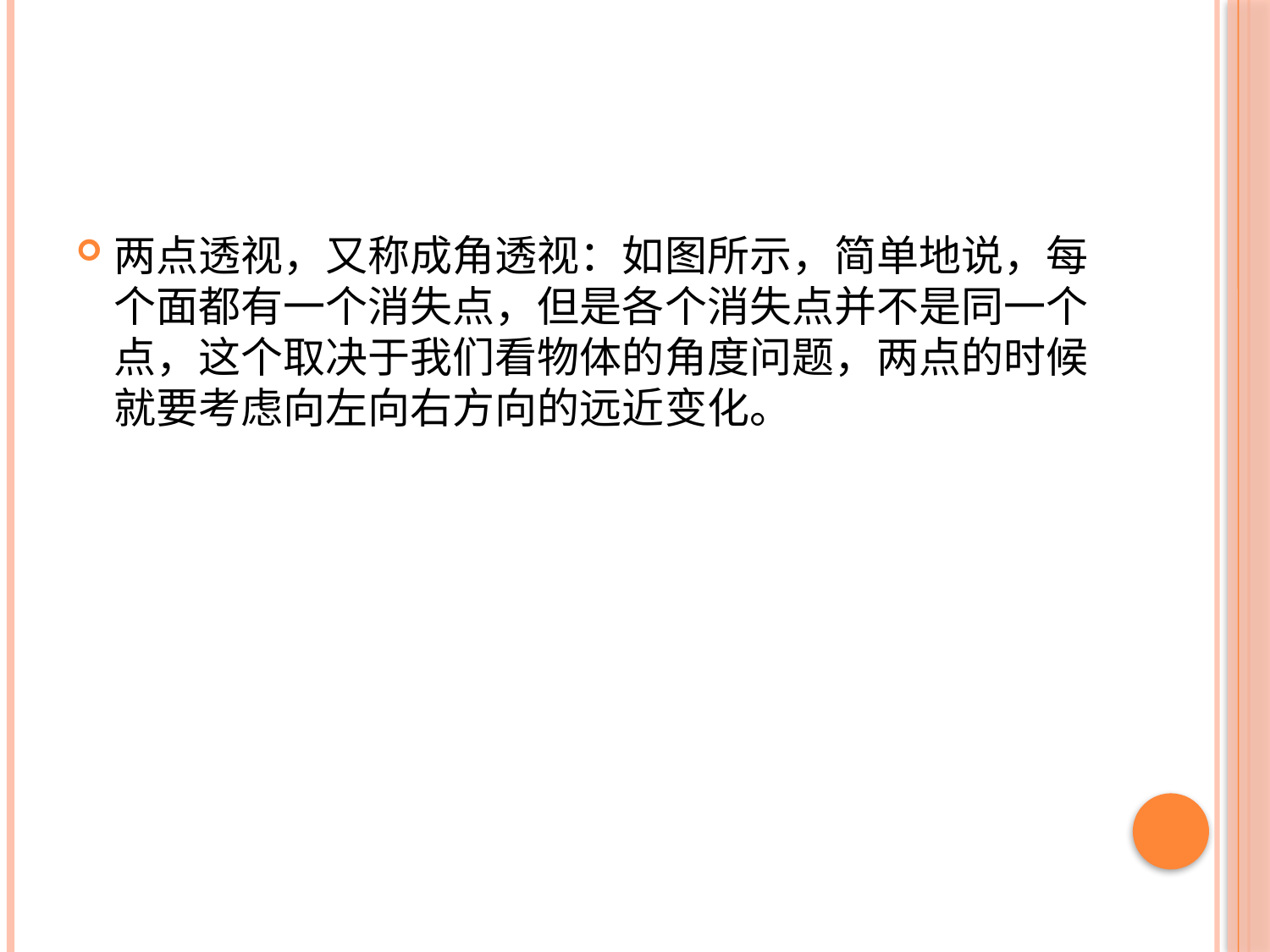

#
两点透视，又称成角透视：如图所示，简单地说，每个面都有一个消失点，但是各个消失点并不是同一个点，这个取决于我们看物体的角度问题，两点的时候就要考虑向左向右方向的远近变化。